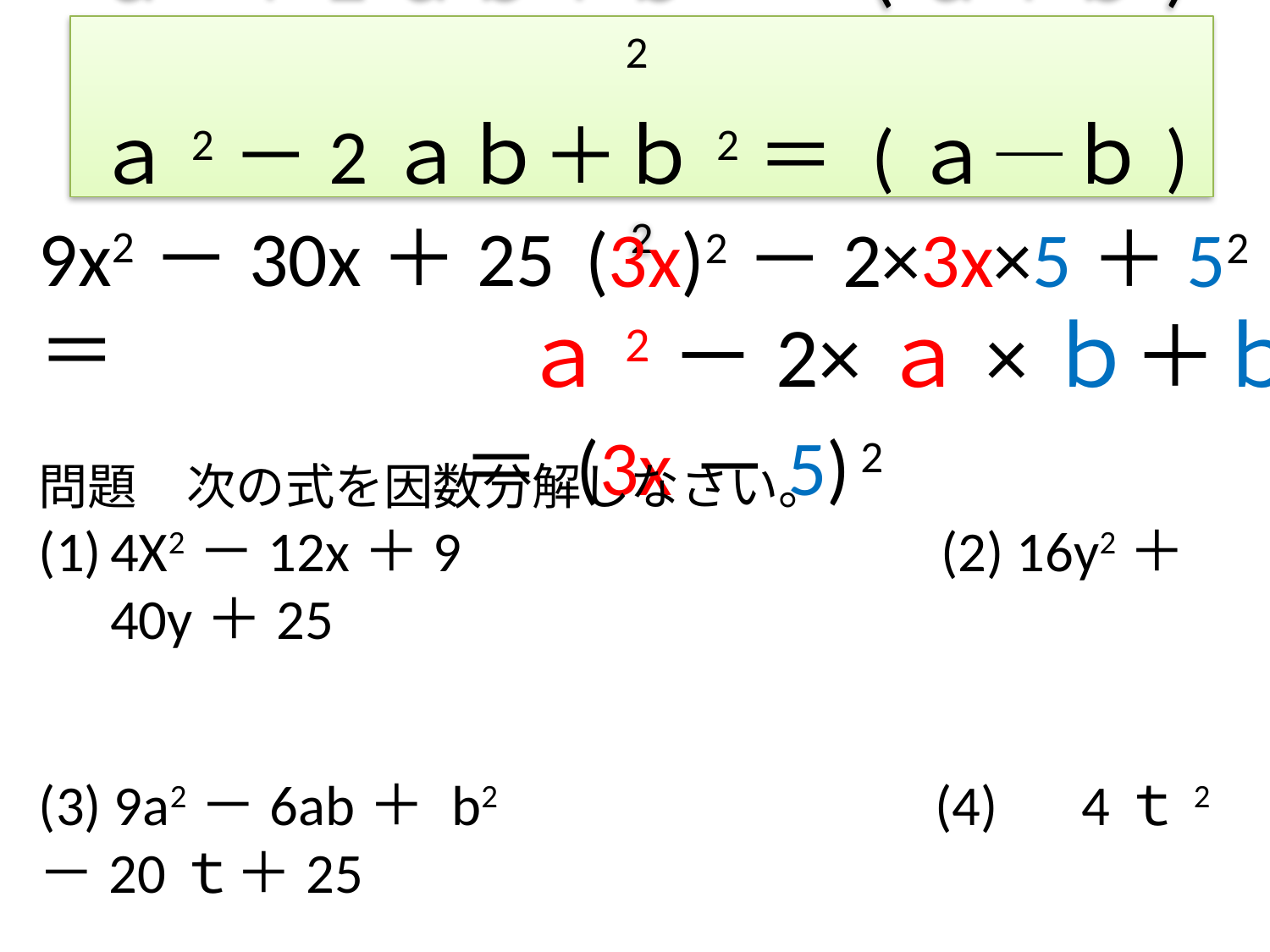

# ａ2＋2ａｂ＋ｂ2＝ (ａ＋ｂ) 2
ａ2－2ａｂ＋ｂ2＝ (ａ―ｂ) 2
9x2－30x＋25＝
(3x)2－2×3x×5＋52
ａ2－2×ａ×ｂ＋ｂ2
＝ (3x－5) 2
問題　次の式を因数分解しなさい。
4X2－12x＋9　　　　　　　　(2) 16y2＋40y＋25

(3) 9a2－6ab＋ b2  　　　　　　　(4)　4ｔ2－20ｔ＋25